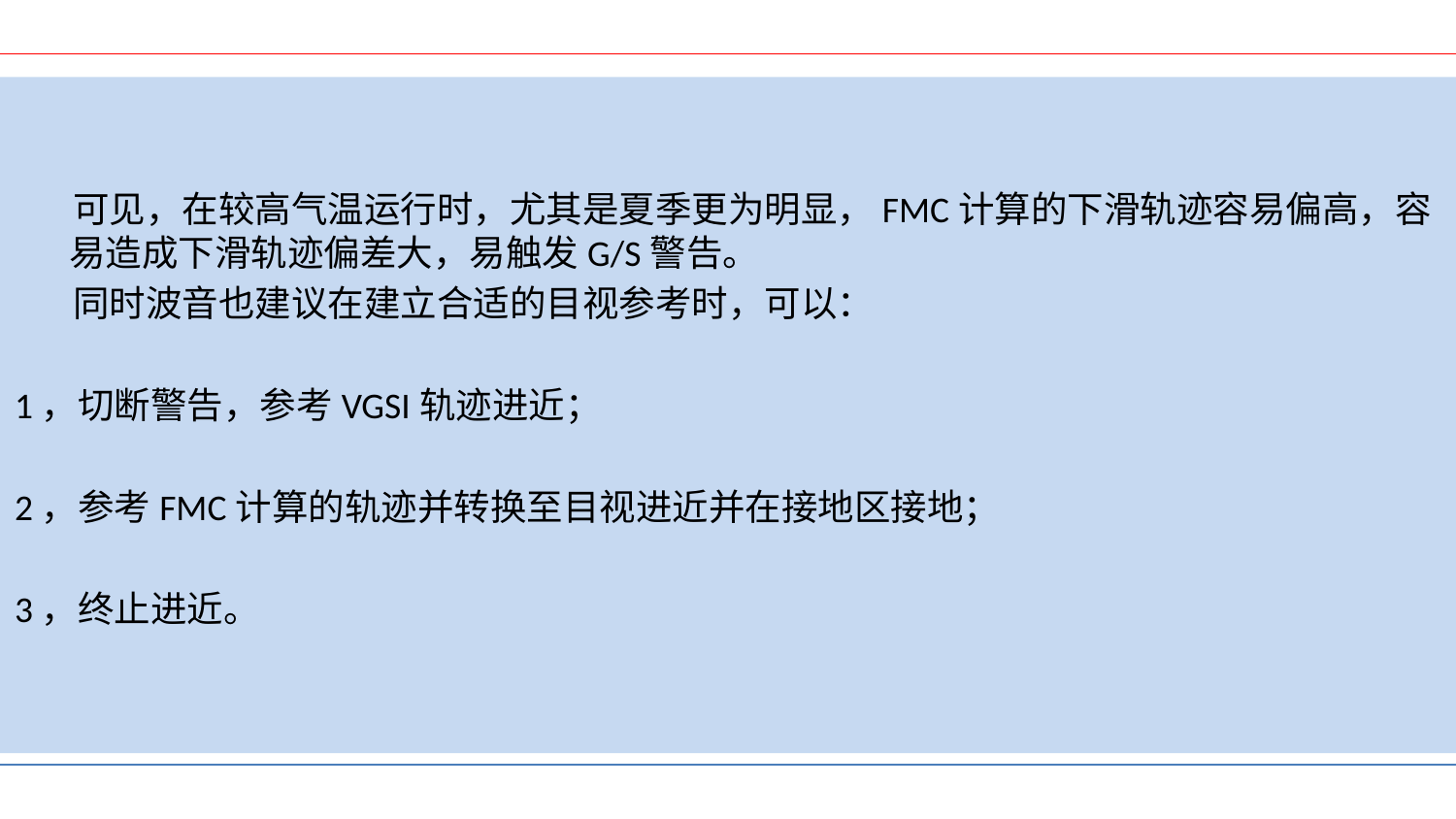

可见，在较高气温运行时，尤其是夏季更为明显，FMC计算的下滑轨迹容易偏高，容易造成下滑轨迹偏差大，易触发G/S警告。
      同时波音也建议在建立合适的目视参考时，可以：

1，切断警告，参考VGSI轨迹进近；

2，参考FMC计算的轨迹并转换至目视进近并在接地区接地；

3，终止进近。